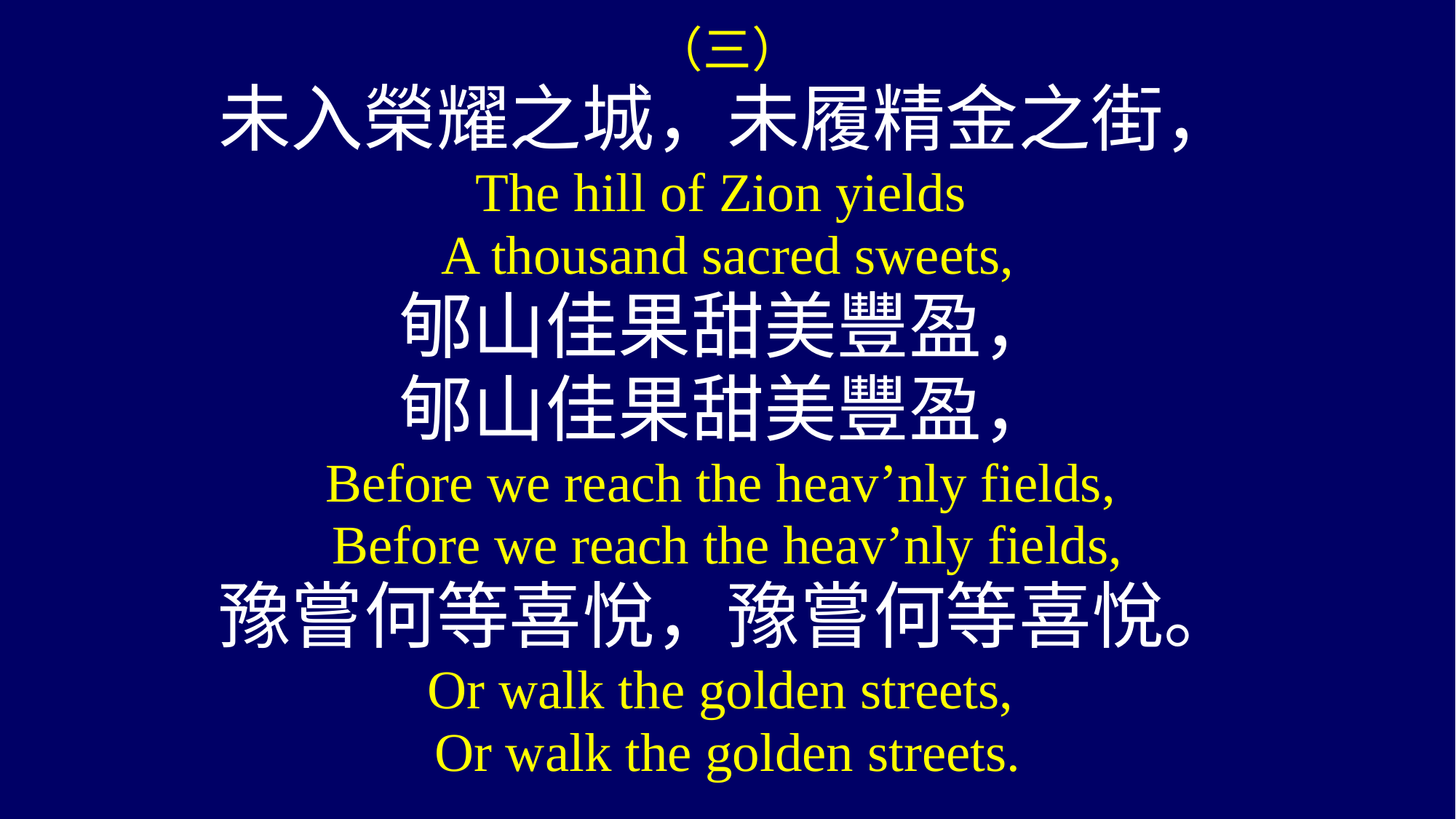

（三）
未入榮耀之城，未履精金之街，
The hill of Zion yields
A thousand sacred sweets,
郇山佳果甜美豐盈，
郇山佳果甜美豐盈，
Before we reach the heav’nly fields,
Before we reach the heav’nly fields,
豫嘗何等喜悅，豫嘗何等喜悅。
Or walk the golden streets,
Or walk the golden streets.